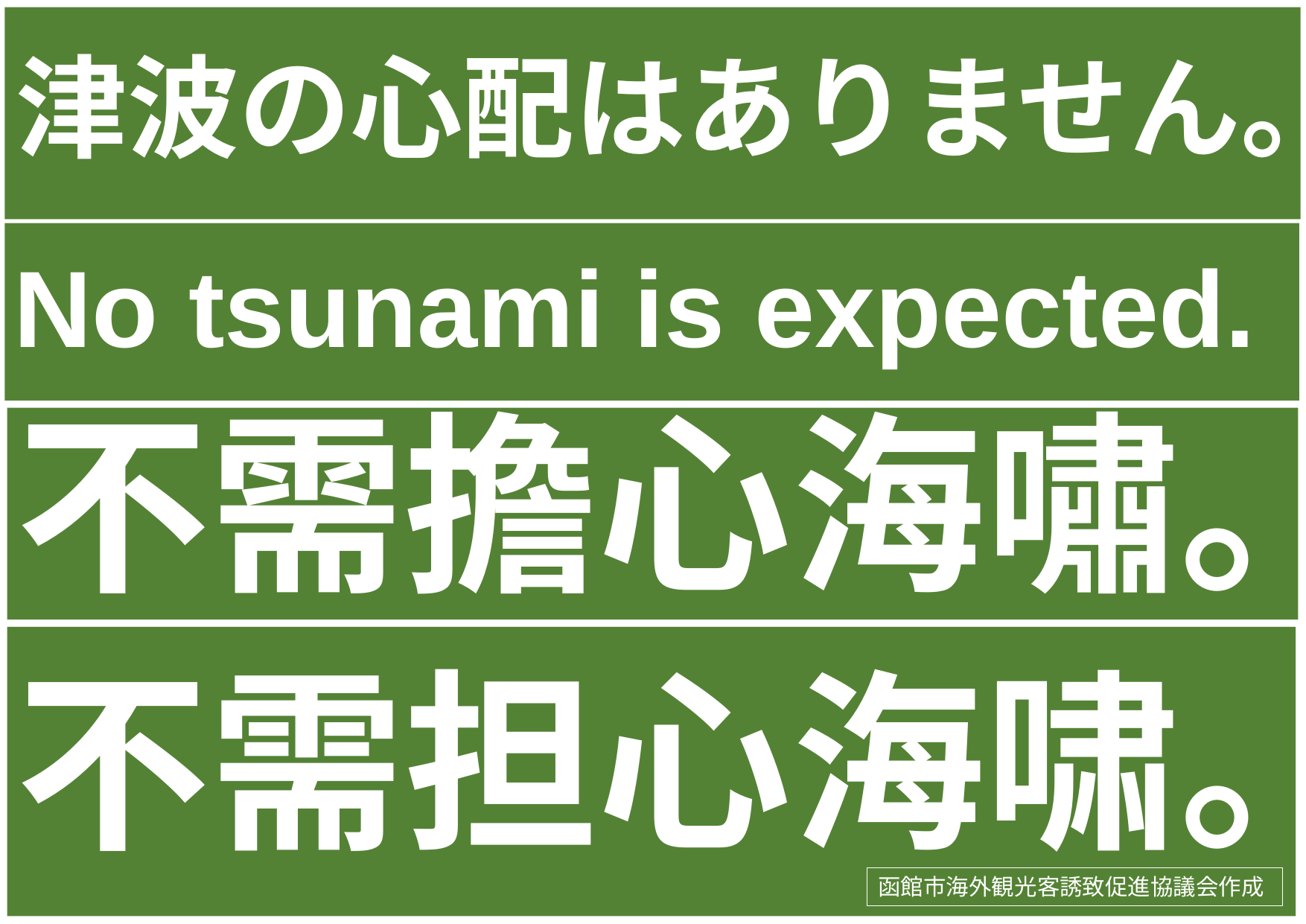

津波の心配はありません。
No tsunami is expected.
不需擔心海嘯。
不需担心海啸。
函館市海外観光客誘致促進協議会作成